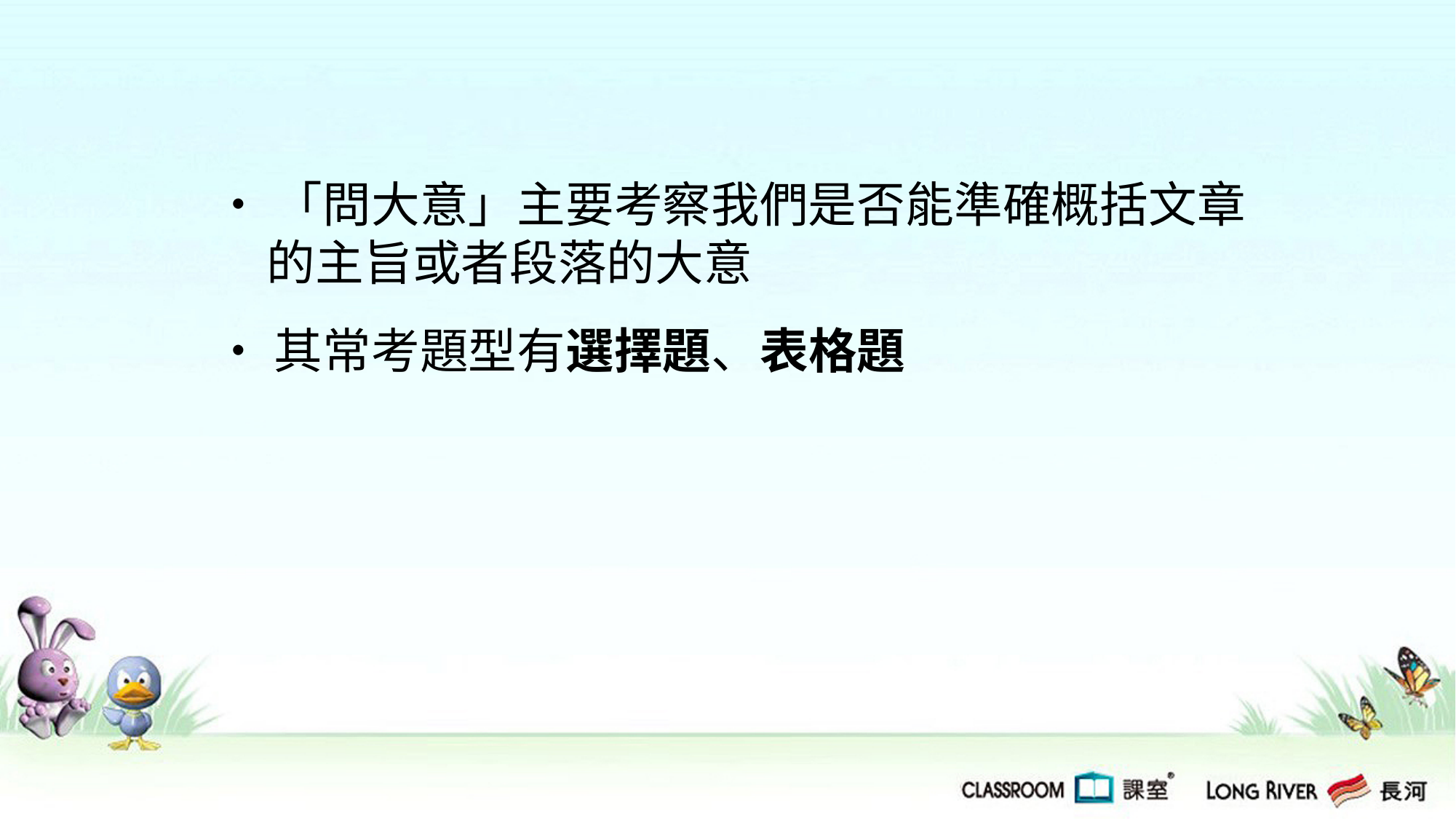

‧「問大意」主要考察我們是否能準確概括文章的主旨或者段落的大意
‧其常考題型有選擇題、表格題